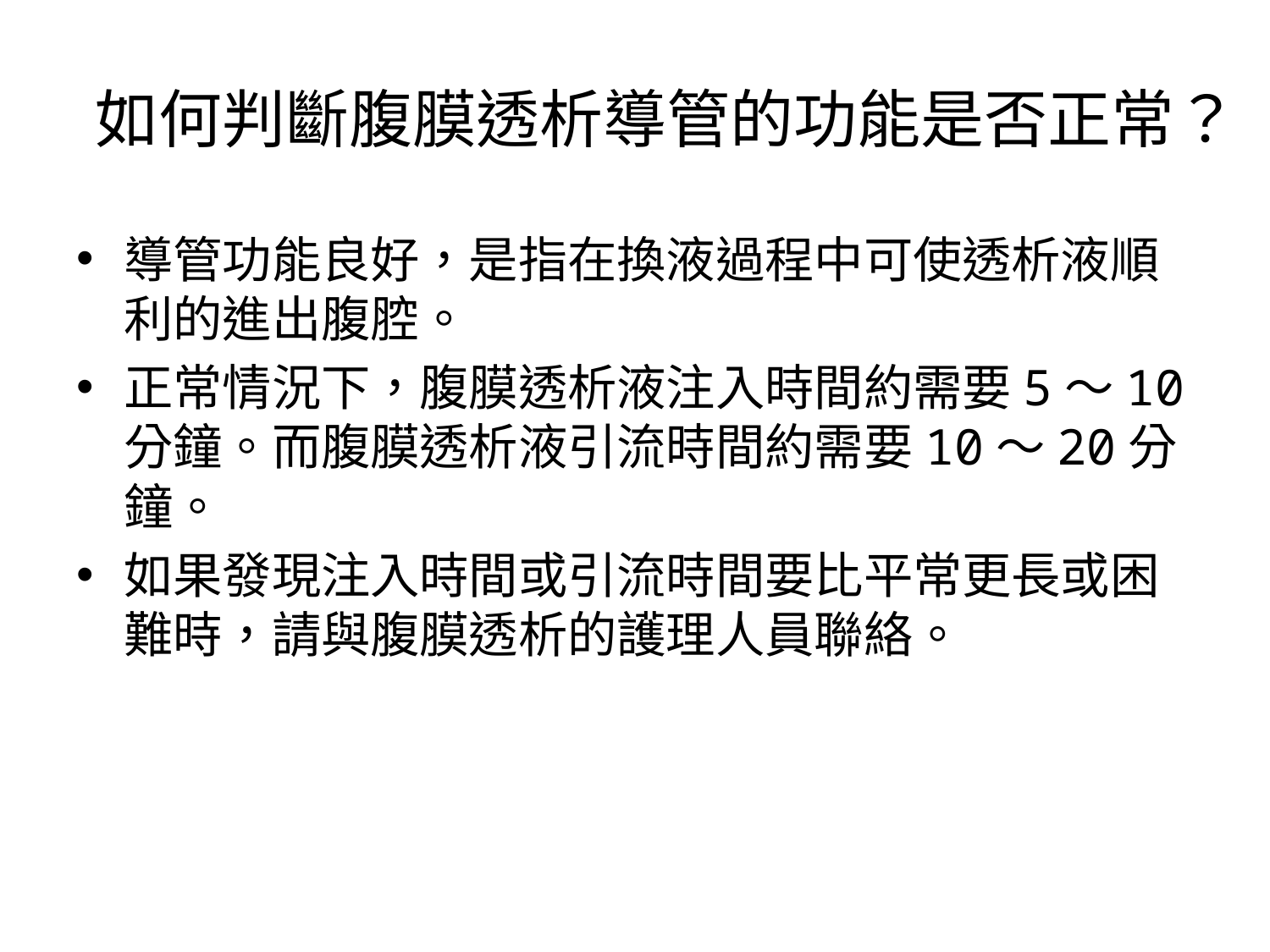

# 如何判斷腹膜透析導管的功能是否正常？
導管功能良好，是指在換液過程中可使透析液順利的進出腹腔。
正常情況下，腹膜透析液注入時間約需要5～10分鐘。而腹膜透析液引流時間約需要10～20分鐘。
如果發現注入時間或引流時間要比平常更長或困難時，請與腹膜透析的護理人員聯絡。